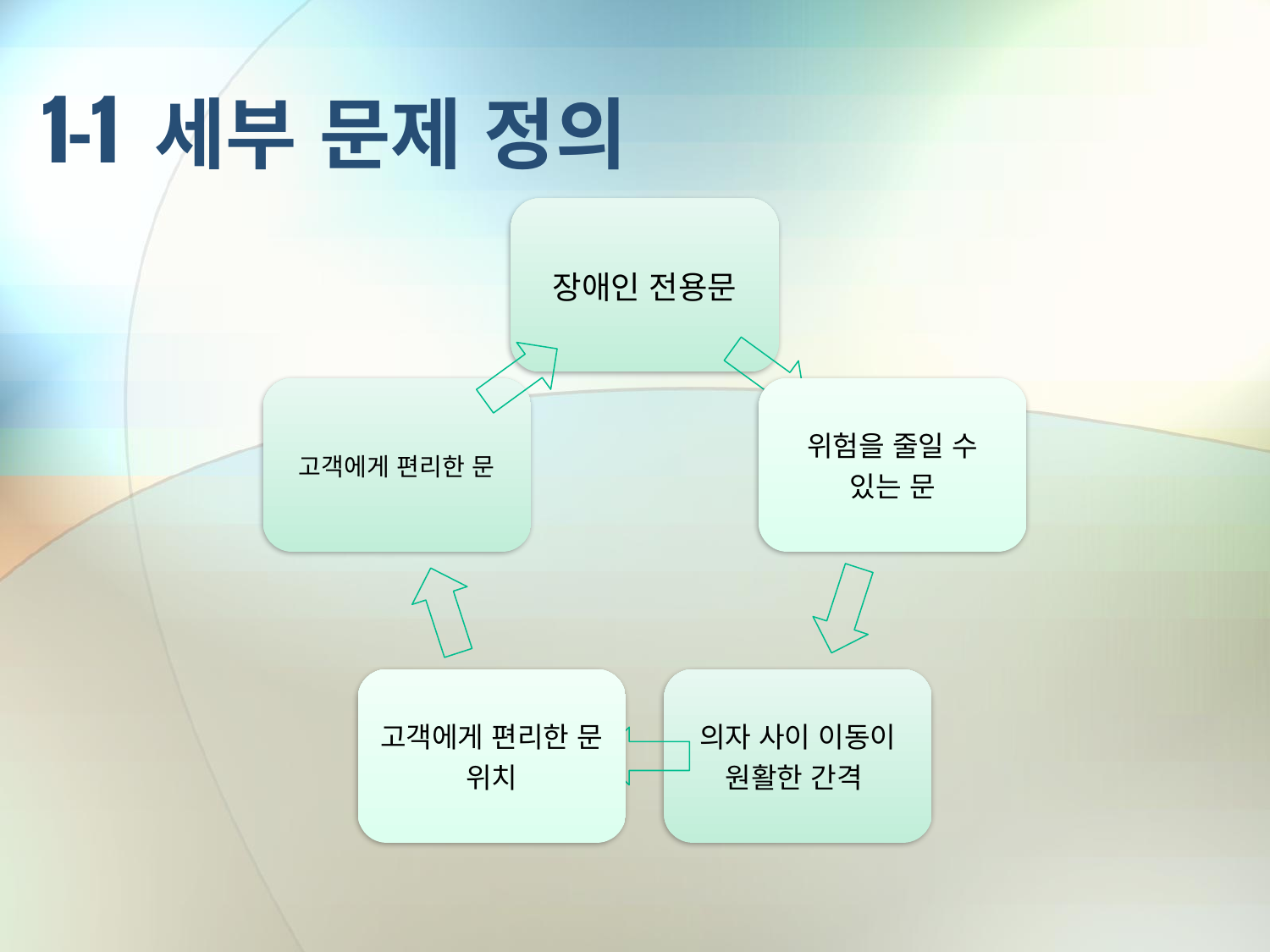

# 1-1 세부 문제 정의
장애인 전용문
위험을 줄일 수 있는 문
의자 사이 이동이 원활한 간격
고객에게 편리한 문 위치
고객에게 편리한 문